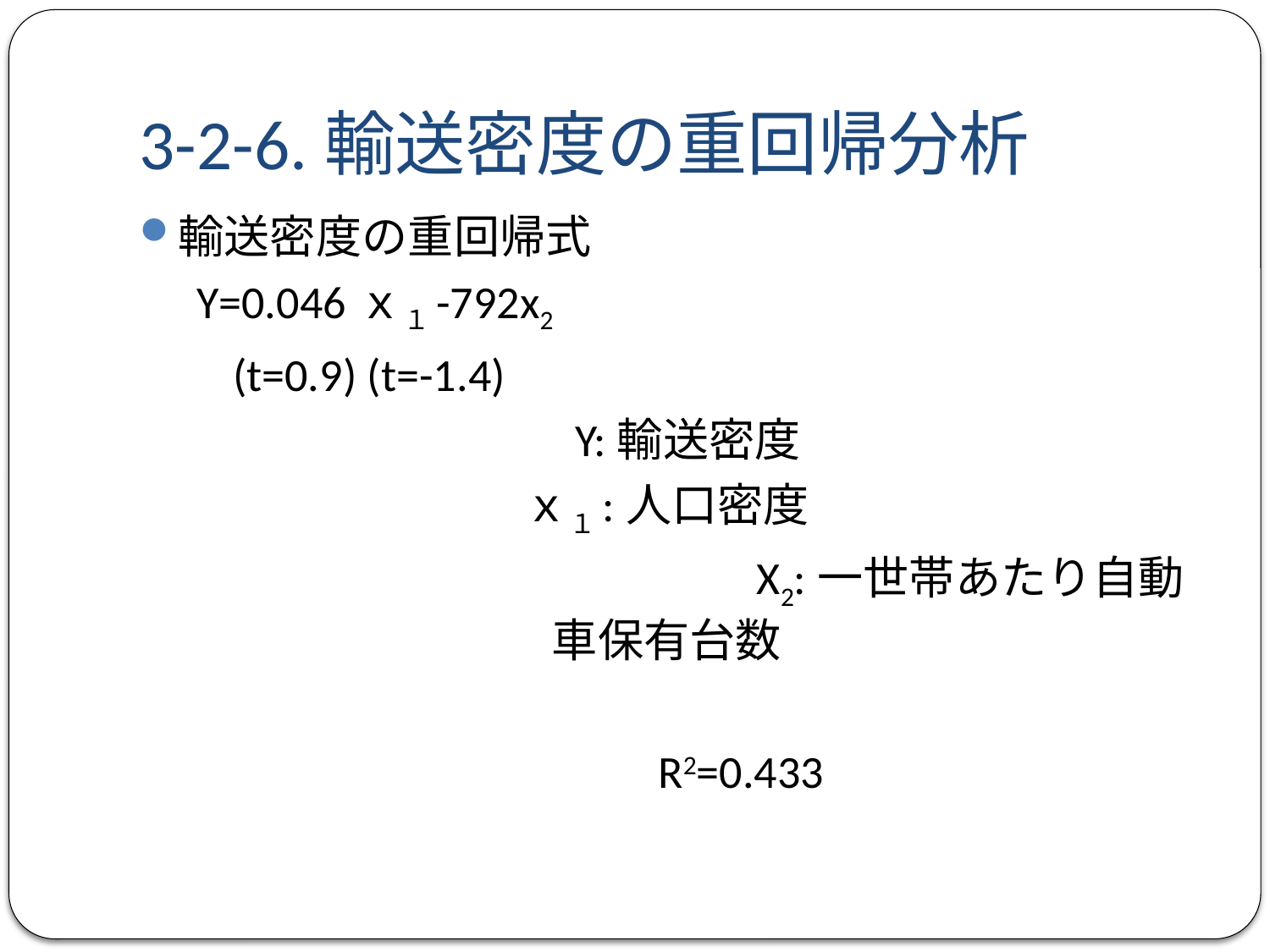

# 3-2-6.輸送密度の重回帰分析
輸送密度の重回帰式
　Y=0.046ｘ１-792x2
         (t=0.9) (t=-1.4)
                                          Y:輸送密度
ｘ１:人口密度
　　　　　　　　　　　　　X2:一世帯あたり自動車保有台数

　　　R2=0.433